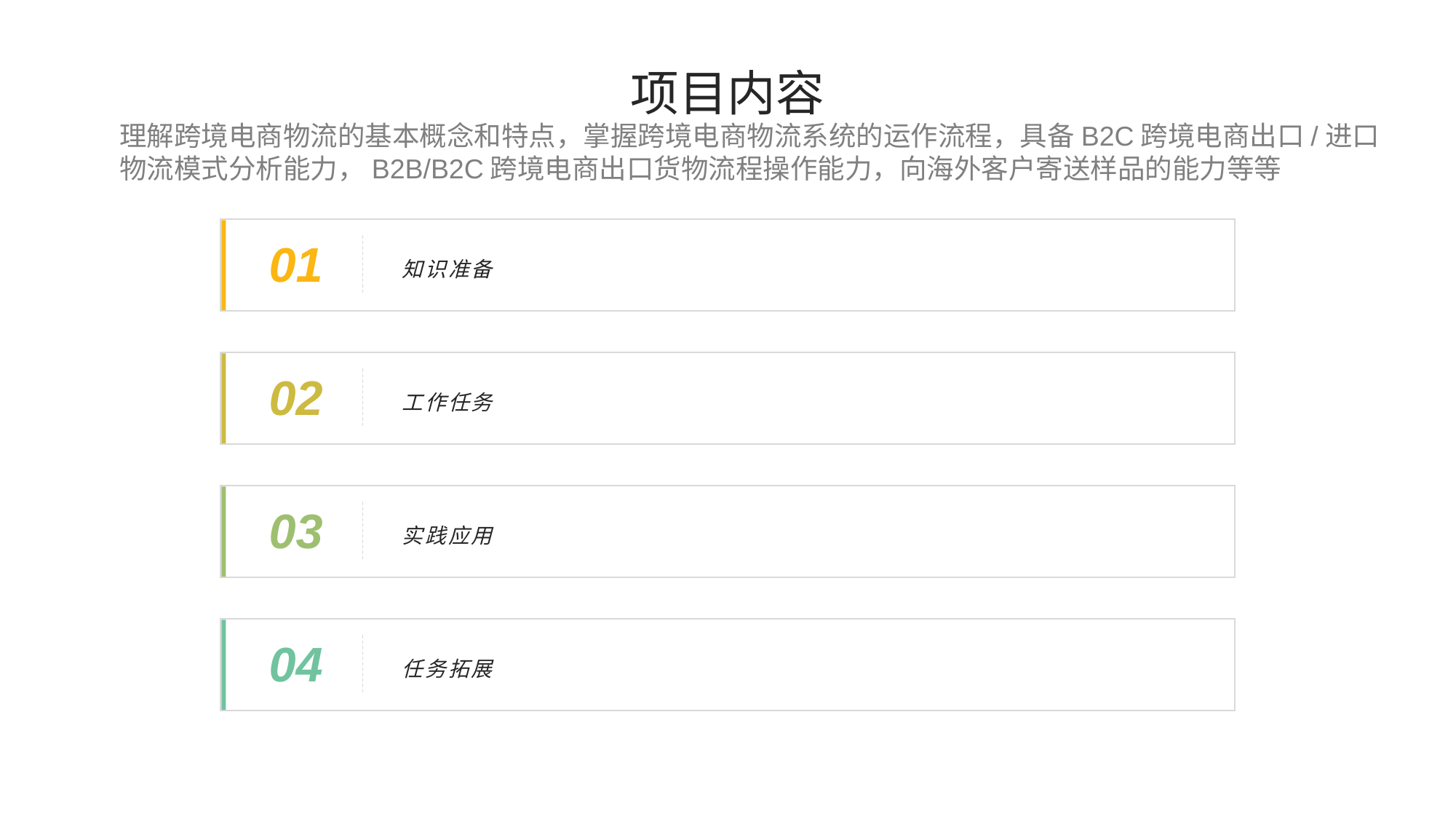

项目内容
理解跨境电商物流的基本概念和特点，掌握跨境电商物流系统的运作流程，具备B2C跨境电商出口/进口物流模式分析能力，B2B/B2C跨境电商出口货物流程操作能力，向海外客户寄送样品的能力等等

01
知识准备

02
工作任务

03
实践应用

04
任务拓展